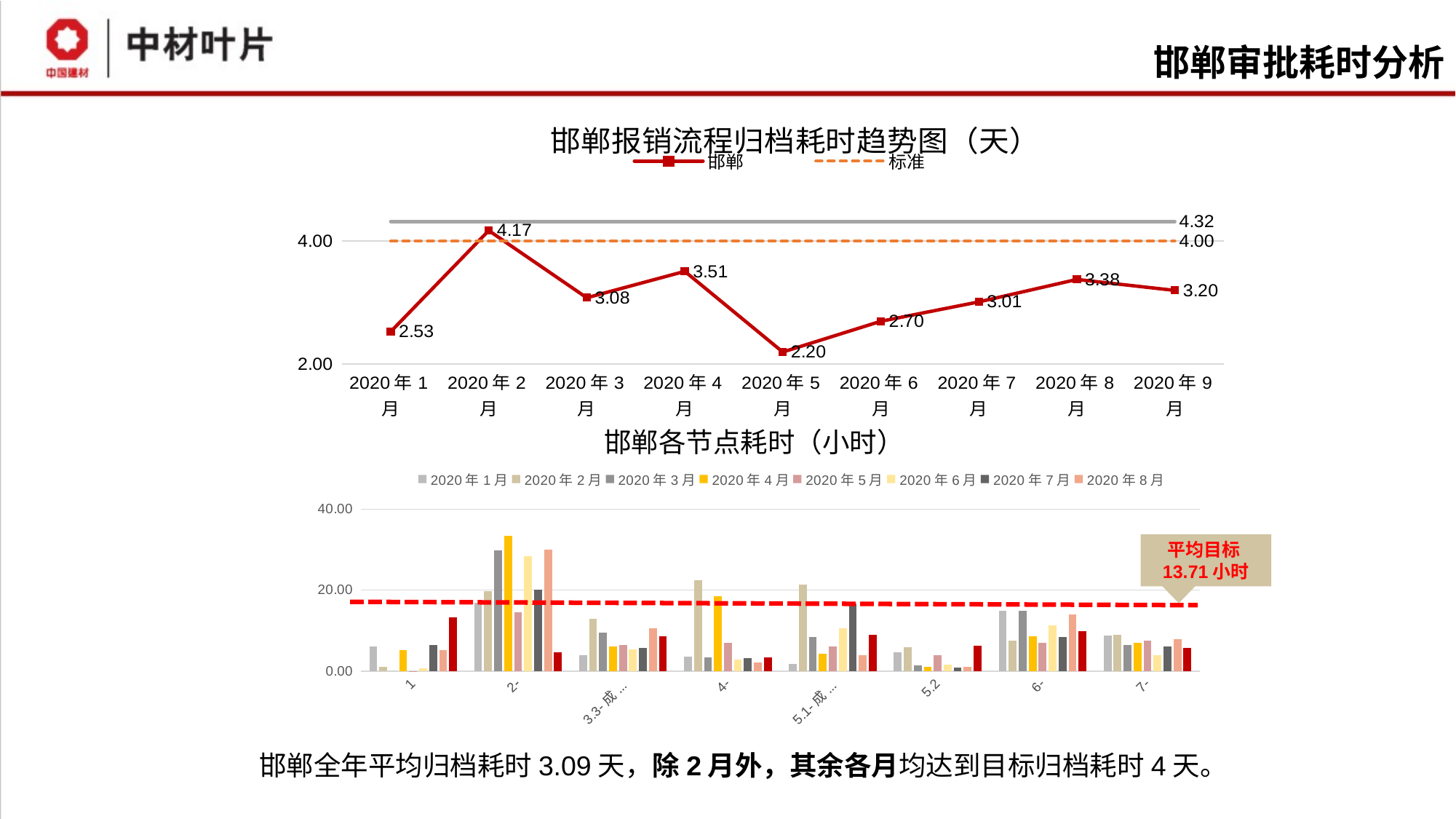

邯郸审批耗时分析

### Chart: 邯郸报销流程归档耗时趋势图（天）

| Category | 邯郸 | 标准 | 公司平均值 |
|---|---|---|---|
| 2020年1月 | 2.52735740714738 | 4.0 | 4.32025810135383 |
| 2020年2月 | 4.17244555999853 | 4.0 | 4.32025810135383 |
| 2020年3月 | 3.07919097222806 | 4.0 | 4.32025810135383 |
| 2020年4月 | 3.50817838687751 | 4.0 | 4.32025810135383 |
| 2020年5月 | 2.19574512480743 | 4.0 | 4.32025810135383 |
| 2020年6月 | 2.69578991735356 | 4.0 | 4.32025810135383 |
| 2020年7月 | 3.0116403818973 | 4.0 | 4.32025810135383 |
| 2020年8月 | 3.37650350510095 | 4.0 | 4.32025810135383 |
| 2020年9月 | 3.19828339843205 | 4.0 | 4.32025810135383 |
邯郸各节点耗时（小时）

### Chart

| Category | 2020年1月 | 2020年2月 | 2020年3月 | 2020年4月 | 2020年5月 | 2020年6月 | 2020年7月 | 2020年8月 | 2020年9月 |
|---|---|---|---|---|---|---|---|---|---|
| 1-申请人 | 6.02747354492645 | 1.06705387207595 | 0.0 | 5.25777777777486 | 0.0685539215697003 | 0.621637931033358 | 6.54871527777972 | 5.22588383838593 | 13.2644202898582 |
| 2-本地财务 | 16.8734541061314 | 19.7740785906662 | 29.8181172842936 | 33.3195740740513 | 14.5808905228623 | 28.4106111111178 | 20.1168351548153 | 29.9331498015797 | 4.68040314650542 |
| 3.3-成本中心负责人/部门经理审批 | 3.96602430569692 | 13.0142658731243 | 9.45944444443254 | 6.12875000000349 | 6.52076851852471 | 5.30519230769222 | 5.78643308079865 | 10.6835725308726 | 8.66205065359143 |
| 4-财务经理审批 | 3.60435185200767 | 22.4652884615845 | 3.3718333334662 | 18.4926388889027 | 7.04854938270162 | 2.80327020204541 | 3.18685185185001 | 2.0913973064056 | 3.36557692306367 |
| 5.1-成本中心分管/主管高管审批 | 1.80756944461609 | 21.4058749999356 | 8.34550925926306 | 4.23984567902516 | 6.02314236109668 | 10.6667222221964 | 16.674872685202 | 3.98761574073433 | 8.92030487803986 |
| 5.2-总经理审批 | 4.6139743591417 | 5.99329710170454 | 1.42999999996391 | 1.0377222221985 | 3.98518199233764 | 1.61103535350412 | 0.842296747974881 | 1.13091397849137 | 6.31303451180363 |
| 6-报销中心稽核 | 14.9933928570827 | 7.51425120789487 | 14.9716666666597 | 8.66585648150067 | 6.9604629629408 | 11.256411111143 | 8.45950396825044 | 14.0867361111123 | 9.79924958539387 |
| 7-报销中心付款 | 8.77033730193424 | 8.90458333297866 | 6.50401234539459 | 7.05411616160365 | 7.5103333333449 | 4.02407777775312 | 6.1652492877284 | 7.8628333333321 | 5.7848379629686 |
平均目标13.71小时
邯郸全年平均归档耗时3.09天，除2月外，其余各月均达到目标归档耗时4天。